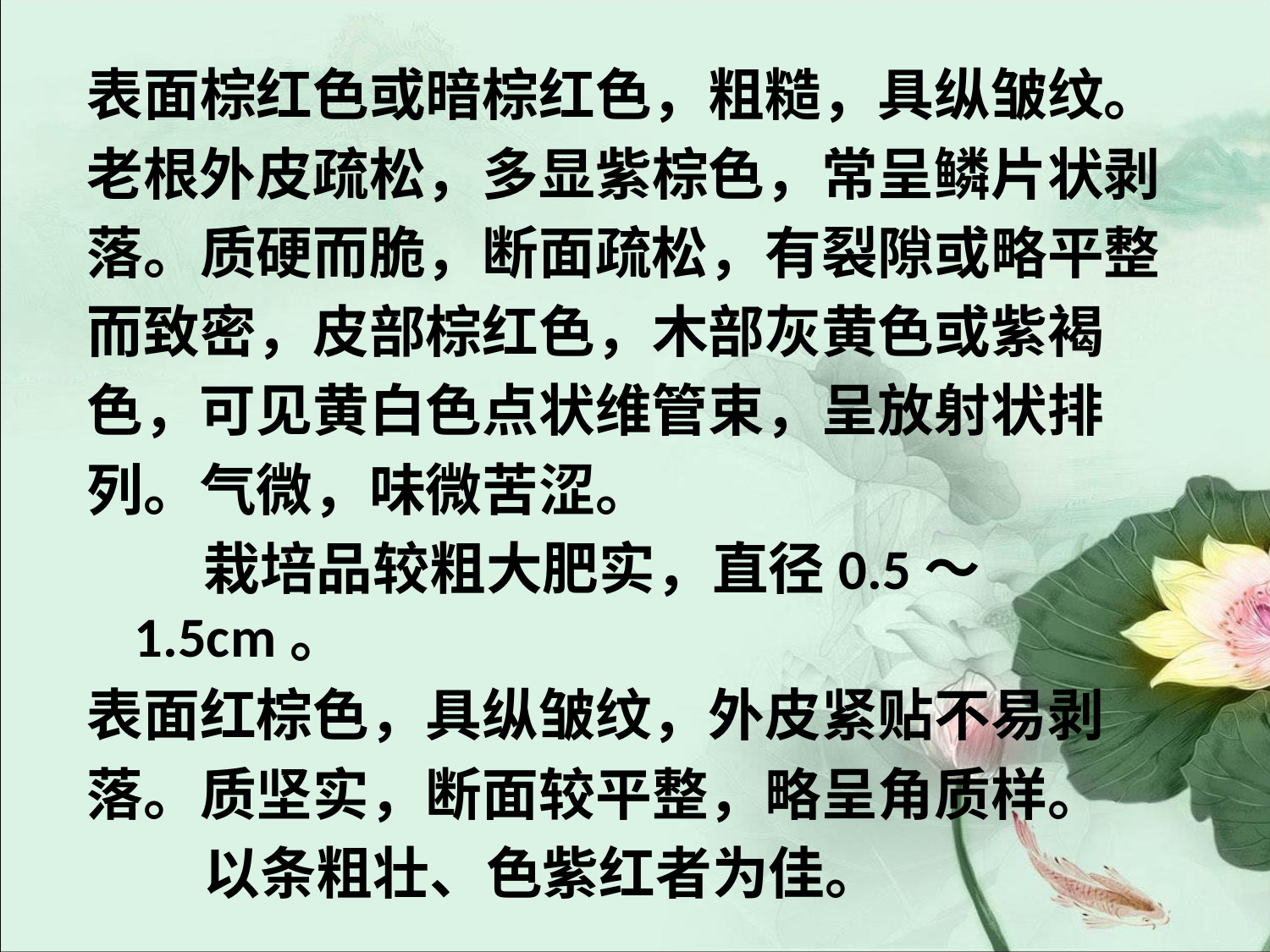

#
表面棕红色或暗棕红色，粗糙，具纵皱纹。
老根外皮疏松，多显紫棕色，常呈鳞片状剥
落。质硬而脆，断面疏松，有裂隙或略平整
而致密，皮部棕红色，木部灰黄色或紫褐
色，可见黄白色点状维管束，呈放射状排
列。气微，味微苦涩。
        栽培品较粗大肥实，直径0.5～1.5cm。
表面红棕色，具纵皱纹，外皮紧贴不易剥
落。质坚实，断面较平整，略呈角质样。
        以条粗壮、色紫红者为佳。